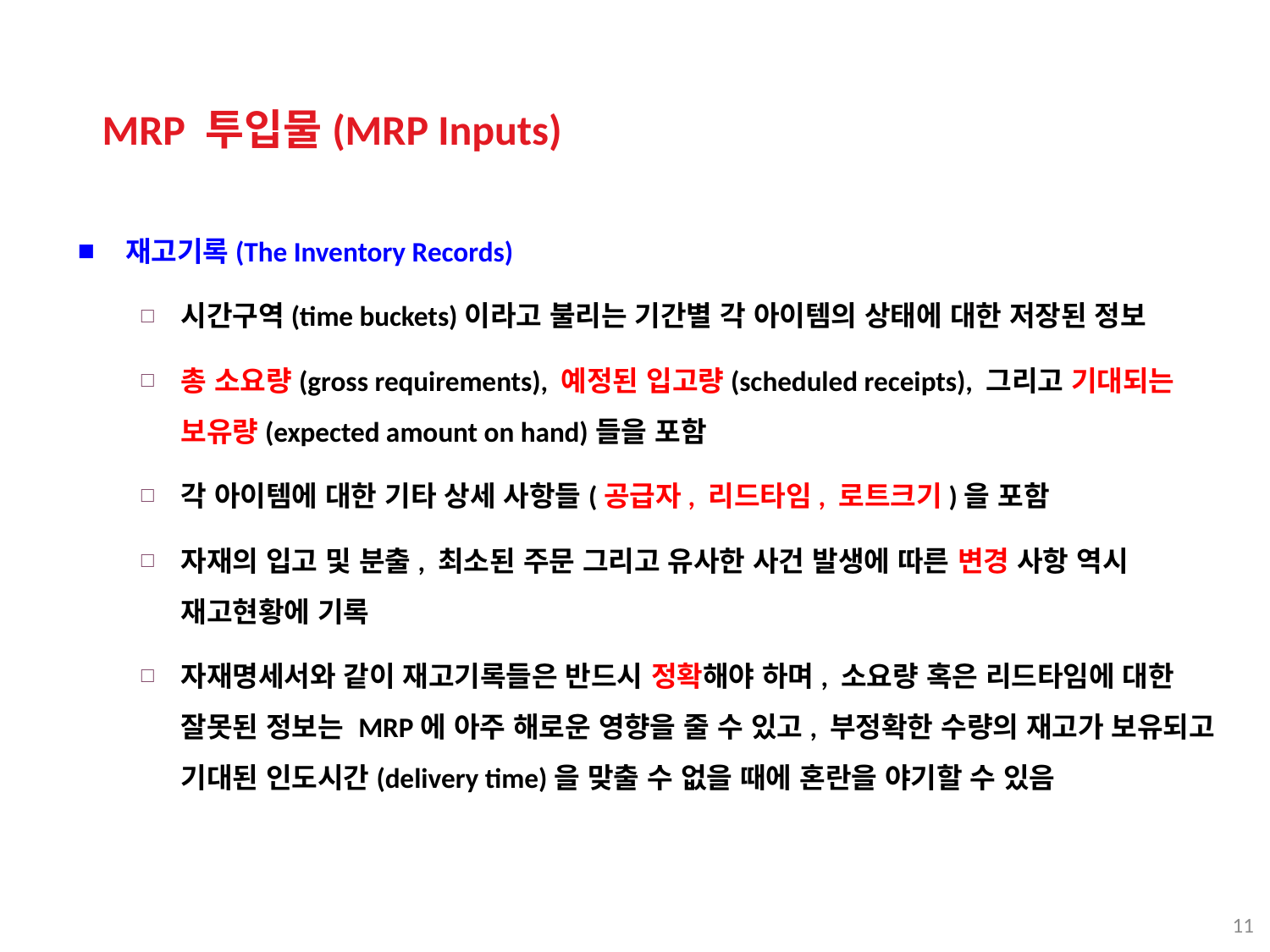

MRP 투입물(MRP Inputs)
재고기록(The Inventory Records)
시간구역(time buckets)이라고 불리는 기간별 각 아이템의 상태에 대한 저장된 정보
총 소요량(gross requirements), 예정된 입고량(scheduled receipts), 그리고 기대되는 보유량(expected amount on hand)들을 포함
각 아이템에 대한 기타 상세 사항들(공급자, 리드타임, 로트크기)을 포함
자재의 입고 및 분출, 최소된 주문 그리고 유사한 사건 발생에 따른 변경 사항 역시 재고현황에 기록
자재명세서와 같이 재고기록들은 반드시 정확해야 하며, 소요량 혹은 리드타임에 대한 잘못된 정보는 MRP에 아주 해로운 영향을 줄 수 있고, 부정확한 수량의 재고가 보유되고 기대된 인도시간(delivery time)을 맞출 수 없을 때에 혼란을 야기할 수 있음

11